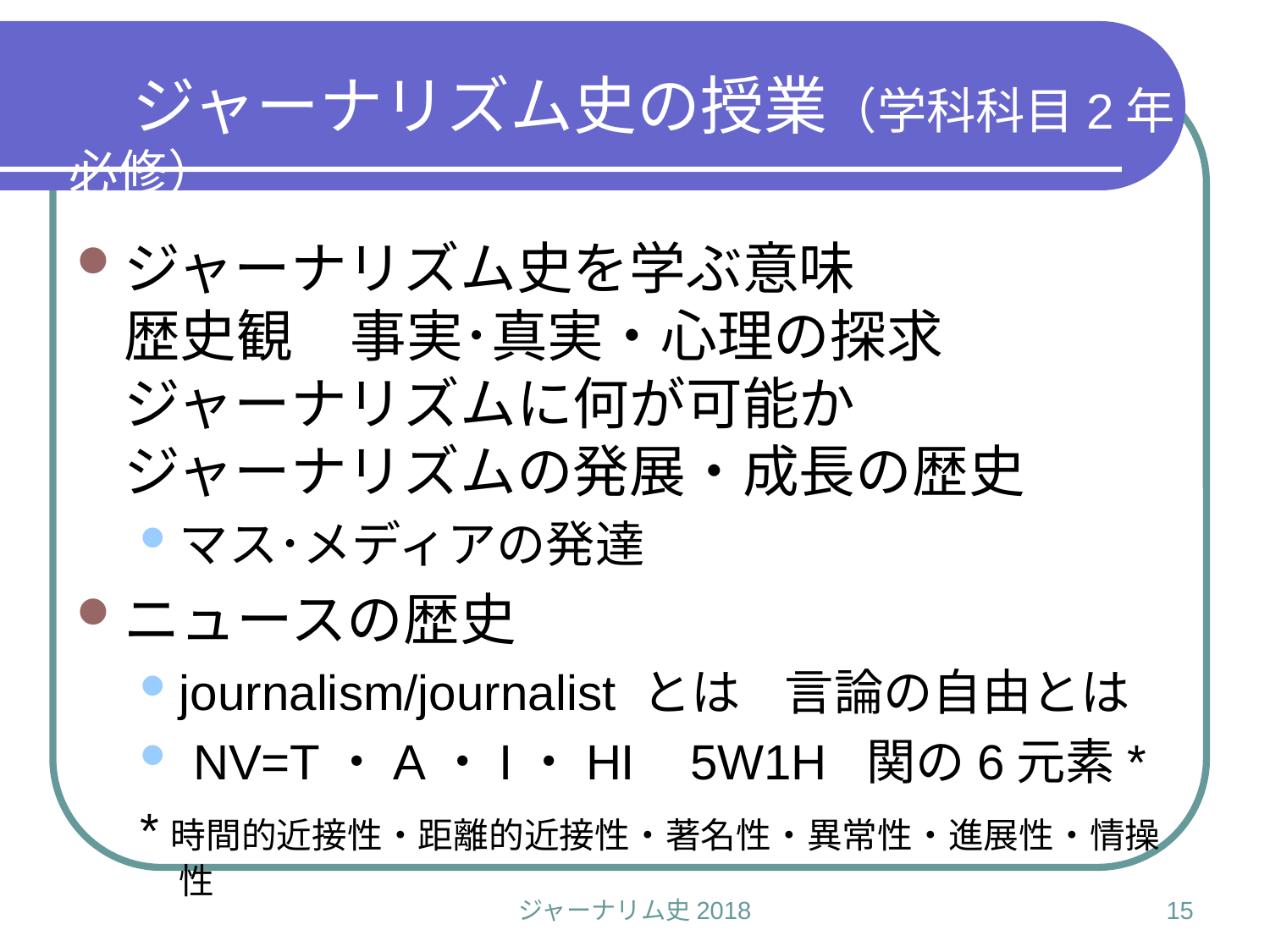

# ジャーナリズム史の授業（学科科目2年必修）
ジャーナリズム史を学ぶ意味
歴史観　事実･真実・心理の探求
ジャーナリズムに何が可能か
ジャーナリズムの発展・成長の歴史
マス･メディアの発達
ニュースの歴史
journalism/journalist とは    言論の自由とは
 NV=T・A・I・HI    5W1H  関の6元素*
*時間的近接性・距離的近接性・著名性・異常性・進展性・情操性

ジャーナリム史2018
15